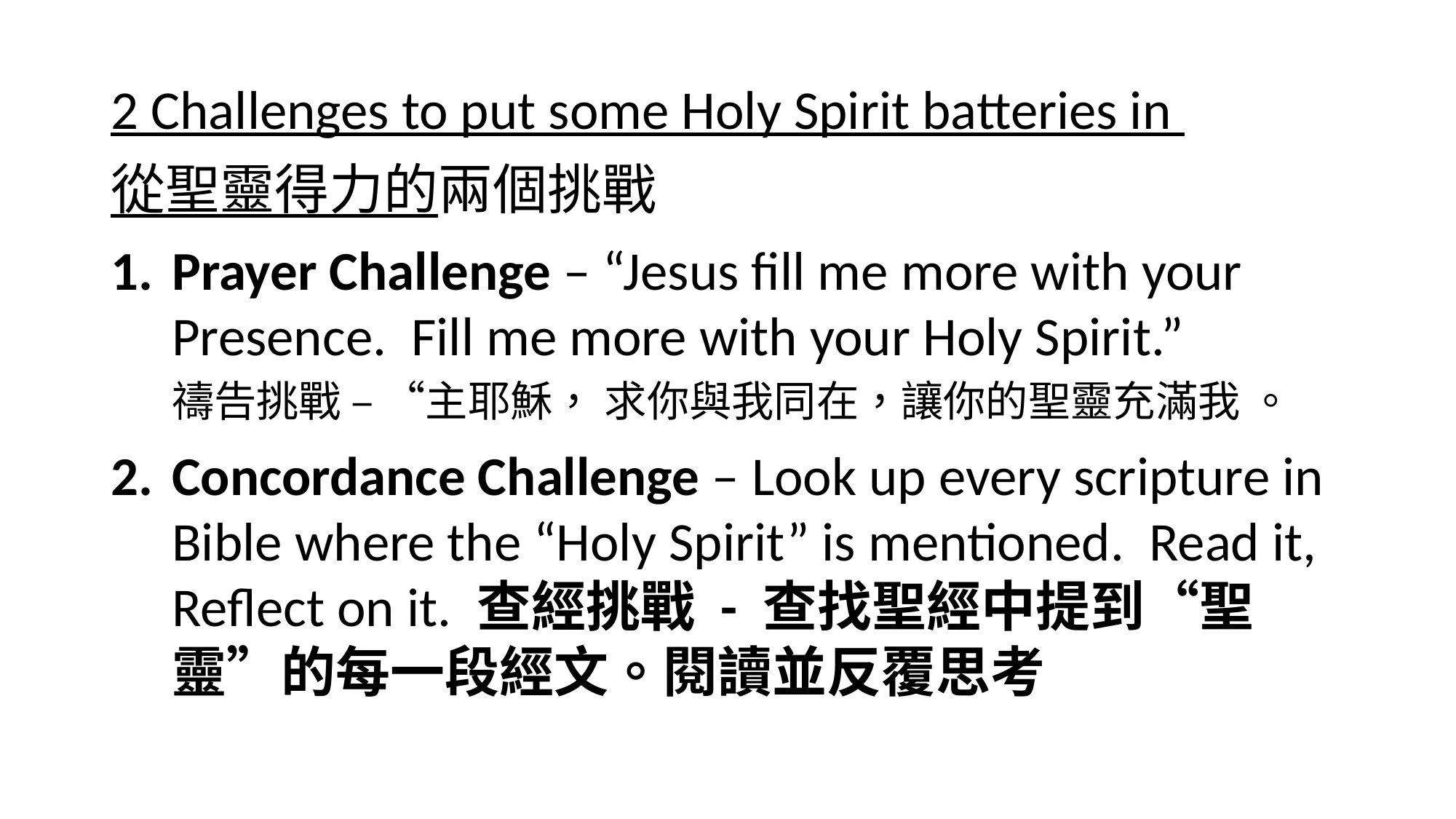

2 Challenges to put some Holy Spirit batteries in
從聖靈得力的兩個挑戰
Prayer Challenge – “Jesus fill me more with your Presence.  Fill me more with your Holy Spirit.”
	禱告挑戰 – “主耶穌， 求你與我同在，讓你的聖靈充滿我 。
Concordance Challenge – Look up every scripture in Bible where the “Holy Spirit” is mentioned.  Read it, Reflect on it. 查經挑戰 - 查找聖經中提到“聖靈”的每一段經文。閱讀並反覆思考